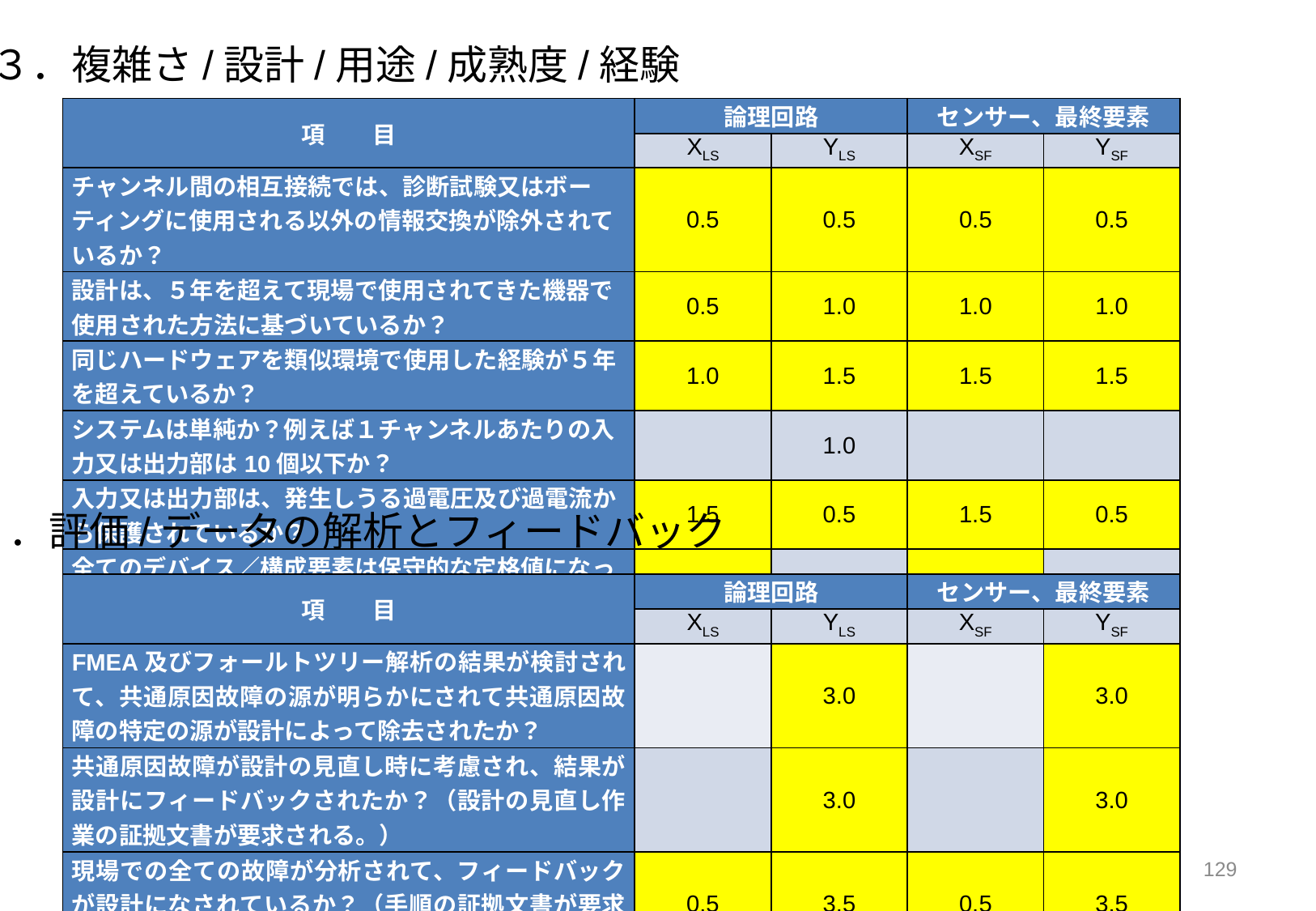

３．複雑さ/設計/用途/成熟度/経験
| 項　　目 | 論理回路 |  | センサー、最終要素 |  |
| --- | --- | --- | --- | --- |
|  | XLS | YLS | XSF | YSF |
| チャンネル間の相互接続では、診断試験又はボーティングに使用される以外の情報交換が除外されているか？ | 0.5 | 0.5 | 0.5 | 0.5 |
| 設計は、５年を超えて現場で使用されてきた機器で使用された方法に基づいているか？ | 0.5 | 1.0 | 1.0 | 1.0 |
| 同じハードウェアを類似環境で使用した経験が５年を超えているか？ | 1.0 | 1.5 | 1.5 | 1.5 |
| システムは単純か？例えば１チャンネルあたりの入力又は出力部は10個以下か？ |  | 1.0 |  |  |
| 入力又は出力部は、発生しうる過電圧及び過電流から保護されているか？ | 1.5 | 0.5 | 1.5 | 0.5 |
| 全てのデバイス／構成要素は保守的な定格値になっているか？ | 2.0 |  | 2.0 |  |
４．評価/データの解析とフィードバック
| 項　　目 | 論理回路 |  | センサー、最終要素 |  |
| --- | --- | --- | --- | --- |
|  | XLS | YLS | XSF | YSF |
| FMEA及びフォールトツリー解析の結果が検討されて、共通原因故障の源が明らかにされて共通原因故障の特定の源が設計によって除去されたか？ |  | 3.0 |  | 3.0 |
| 共通原因故障が設計の見直し時に考慮され、結果が設計にフィードバックされたか？（設計の見直し作業の証拠文書が要求される。） |  | 3.0 |  | 3.0 |
| 現場での全ての故障が分析されて、フィードバックが設計になされているか？（手順の証拠文書が要求される。） | 0.5 | 3.5 | 0.5 | 3.5 |
129
平成29年度厚生労働省委託　機能安全を活用した機械設備の安全対策の推進事業　活用実践マニュアル